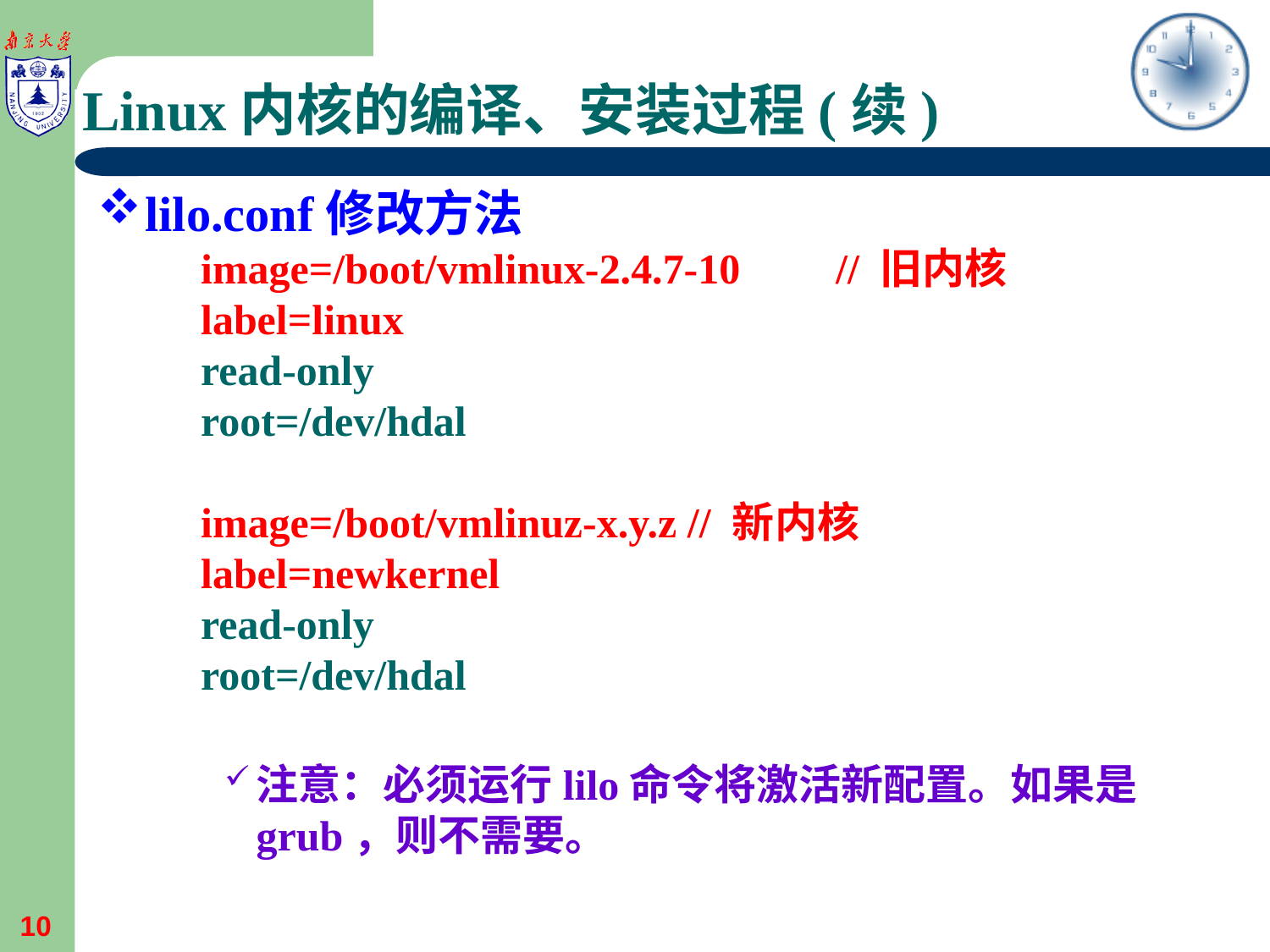

# Linux内核的编译、安装过程(续)
lilo.conf修改方法
	image=/boot/vmlinux-2.4.7-10	// 旧内核
	label=linux
	read-only
	root=/dev/hdal

	image=/boot/vmlinuz-x.y.z // 新内核
	label=newkernel
	read-only
	root=/dev/hdal

注意：必须运行lilo命令将激活新配置。如果是grub，则不需要。

10